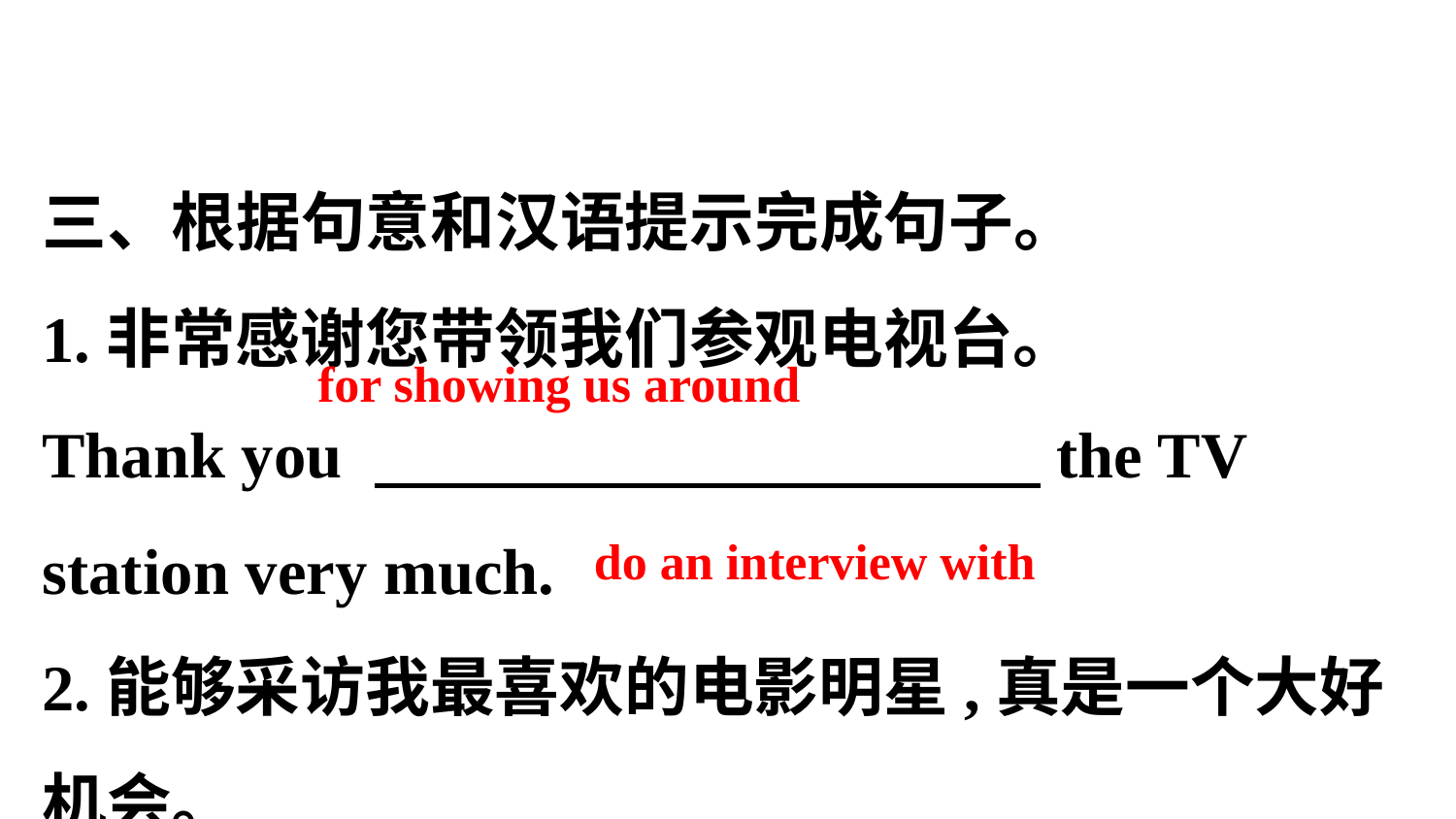

三、根据句意和汉语提示完成句子。
1.非常感谢您带领我们参观电视台。
Thank you 　　　　　　          　　the TV station very much.
2.能够采访我最喜欢的电影明星,真是一个大好机会。
It’s a great chance to 　　　　　　　　　　　　　　　my favourite movie star.
for showing us around
do an interview with